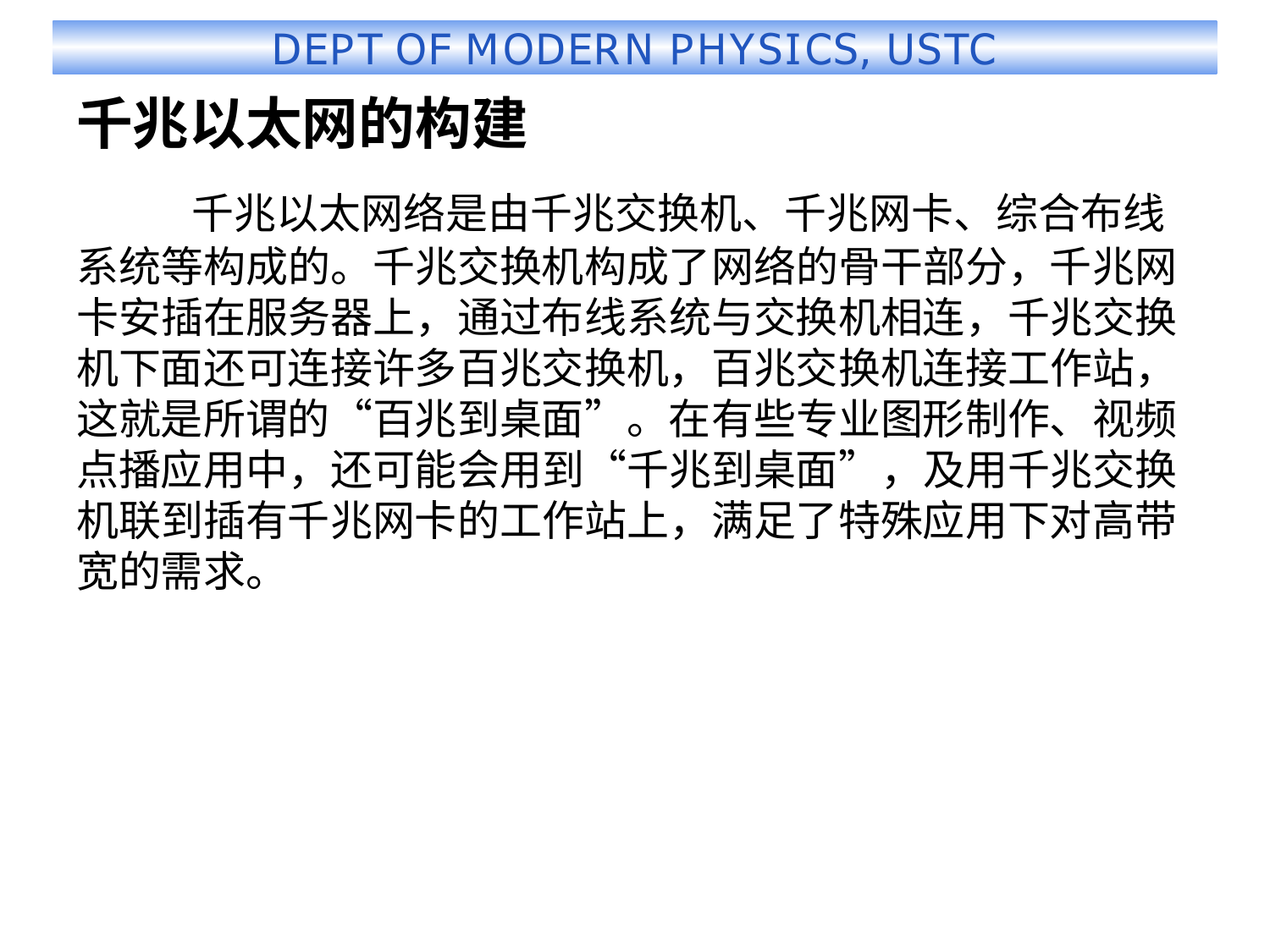

# 千兆以太网的构建
　　千兆以太网络是由千兆交换机、千兆网卡、综合布线系统等构成的。千兆交换机构成了网络的骨干部分，千兆网卡安插在服务器上，通过布线系统与交换机相连，千兆交换机下面还可连接许多百兆交换机，百兆交换机连接工作站，这就是所谓的“百兆到桌面”。在有些专业图形制作、视频点播应用中，还可能会用到“千兆到桌面”，及用千兆交换机联到插有千兆网卡的工作站上，满足了特殊应用下对高带宽的需求。